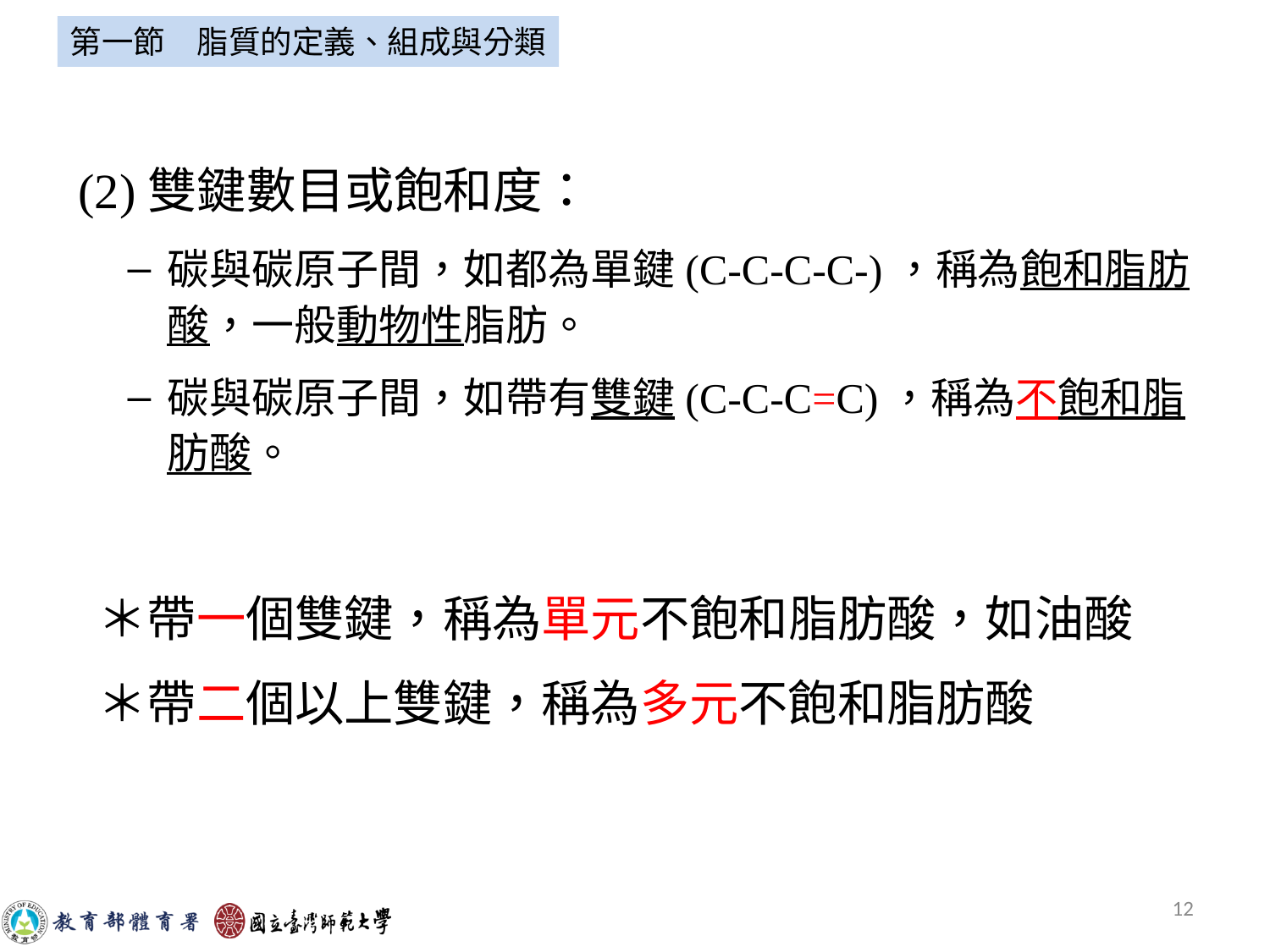

第一節　脂質的定義、組成與分類
 (2)雙鍵數目或飽和度：
碳與碳原子間，如都為單鍵(C-C-C-C-)，稱為飽和脂肪酸，一般動物性脂肪。
碳與碳原子間，如帶有雙鍵(C-C-C=C)，稱為不飽和脂肪酸。

  ＊帶一個雙鍵，稱為單元不飽和脂肪酸，如油酸
  ＊帶二個以上雙鍵，稱為多元不飽和脂肪酸
12